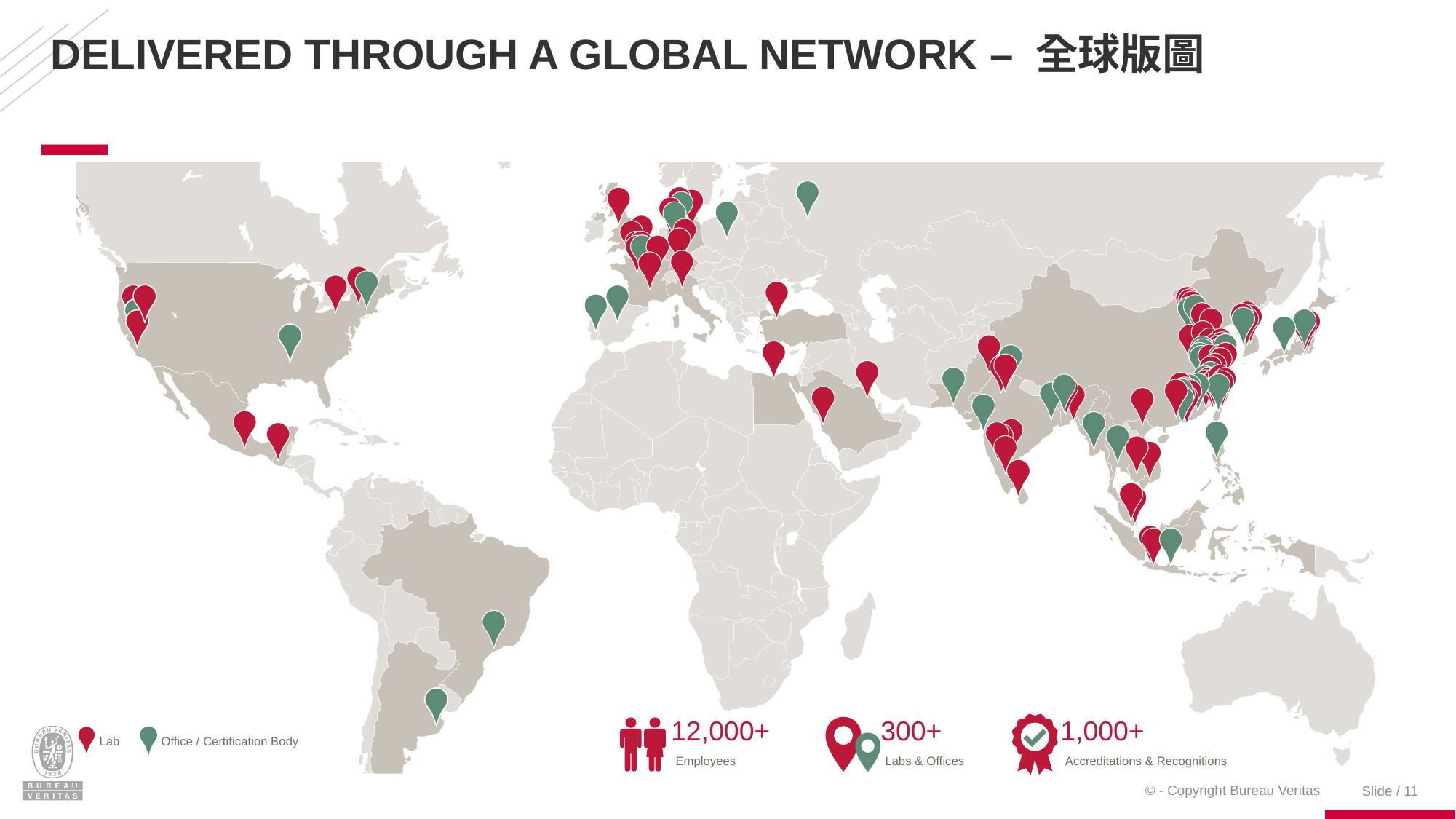

# Delivered through a global network – 全球版圖

300+
Labs & Offices
1,000+

Accreditations & Recognitions
12,000+

Employees

Lab

Office / Certification Body
Slide / 11